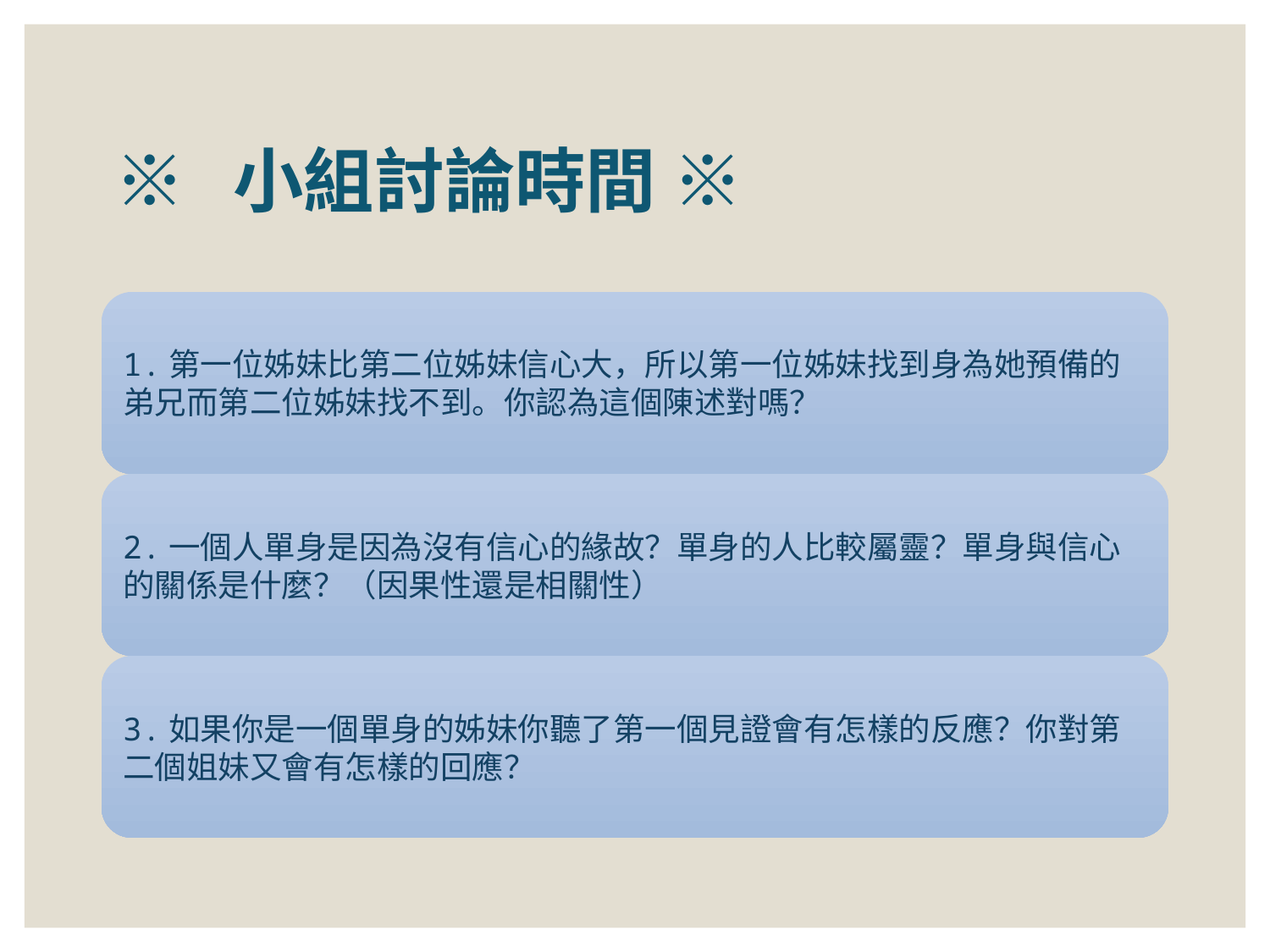

# ※  小組討論時間 ※
1.第一位姊妹比第二位姊妹信心大，所以第一位姊妹找到身為她預備的弟兄而第二位姊妹找不到。你認為這個陳述對嗎？
2.一個人單身是因為沒有信心的緣故？單身的人比較屬靈？單身與信心的關係是什麼？（因果性還是相關性）
3.如果你是一個單身的姊妹你聽了第一個見證會有怎樣的反應？你對第二個姐妹又會有怎樣的回應？